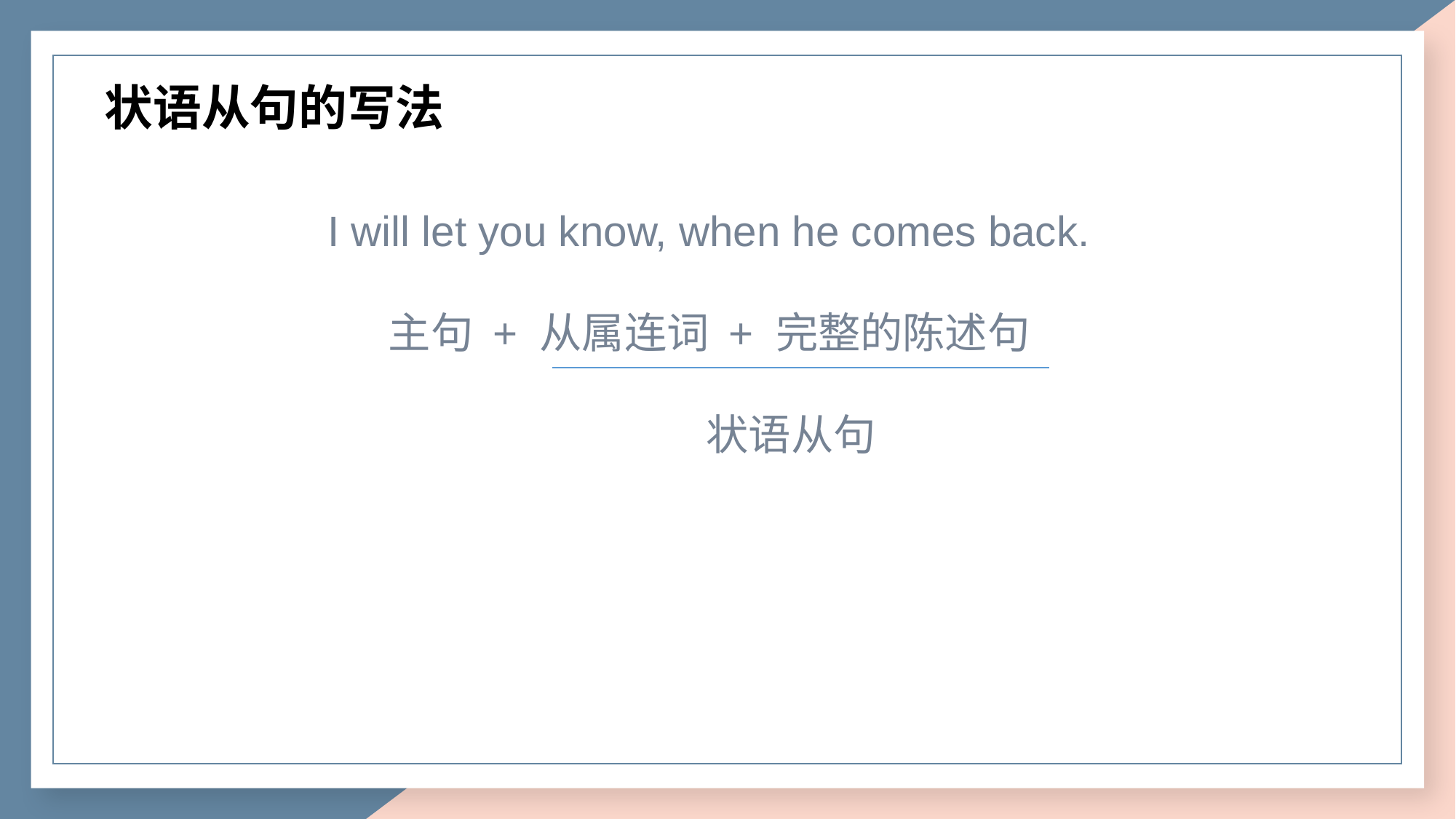

状语从句的写法

I will let you know, when he comes back.

主句 + 从属连词 + 完整的陈述句

状语从句